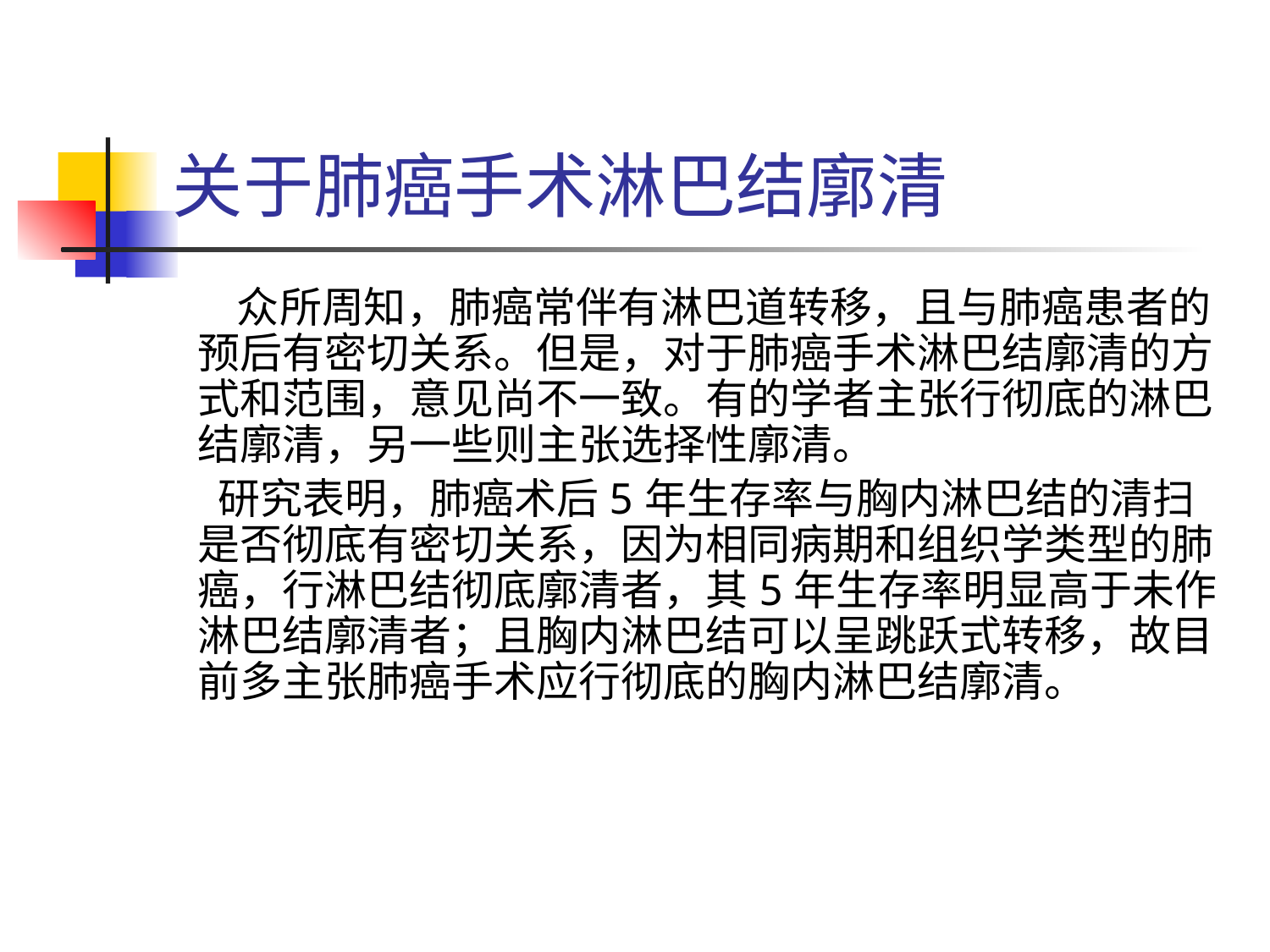

# 关于肺癌手术淋巴结廓清
          众所周知，肺癌常伴有淋巴道转移，且与肺癌患者的预后有密切关系。但是，对于肺癌手术淋巴结廓清的方式和范围，意见尚不一致。有的学者主张行彻底的淋巴结廓清，另一些则主张选择性廓清。
      研究表明，肺癌术后5年生存率与胸内淋巴结的清扫是否彻底有密切关系，因为相同病期和组织学类型的肺癌，行淋巴结彻底廓清者，其5年生存率明显高于未作淋巴结廓清者；且胸内淋巴结可以呈跳跃式转移，故目前多主张肺癌手术应行彻底的胸内淋巴结廓清。